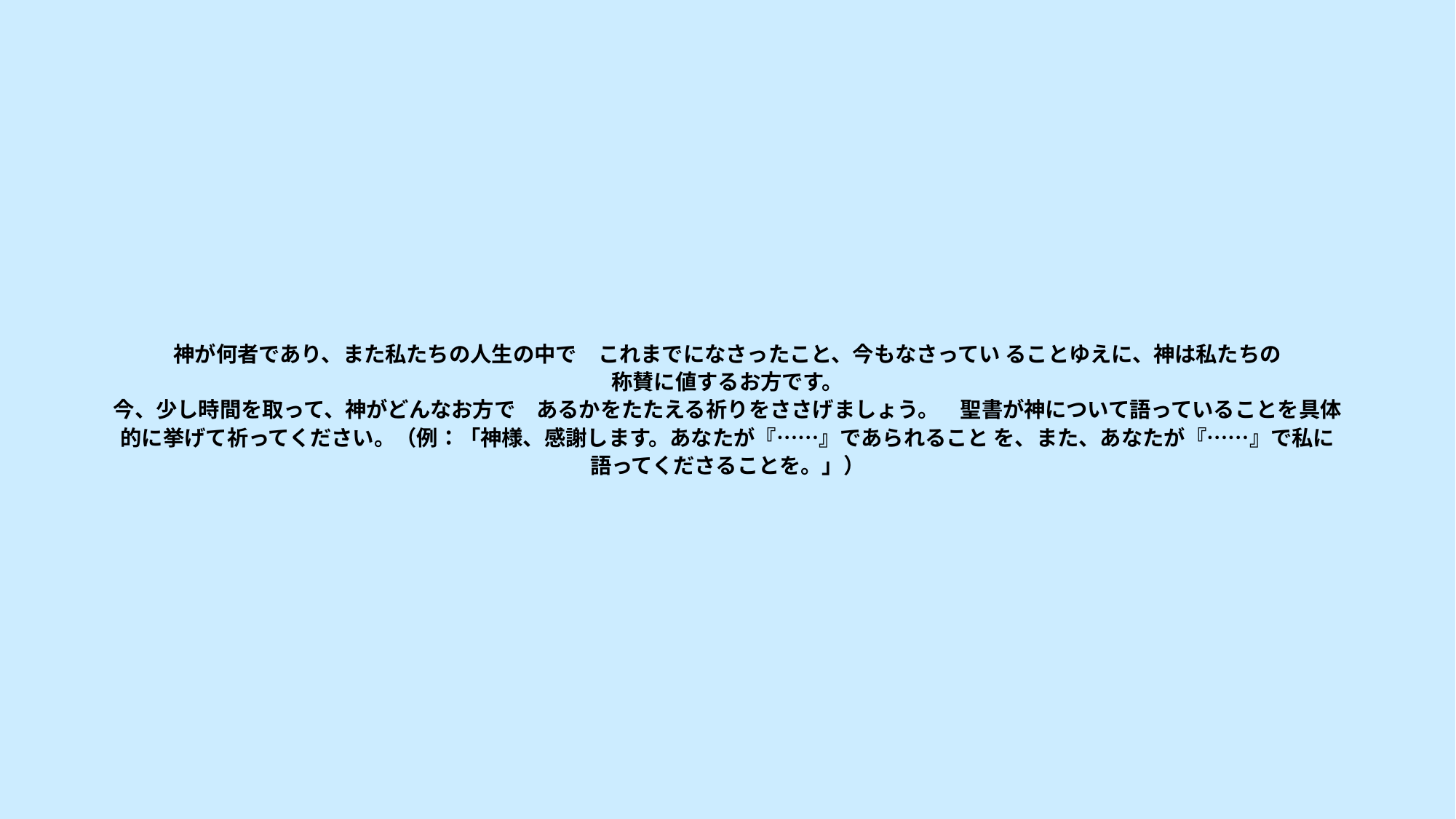

# 神が何者であり、また私たちの人生の中で　これまでになさったこと、今もなさってい ることゆえに、神は私たちの 称賛に値するお方です。 今、少し時間を取って、神がどんなお方で　あるかをたたえる祈りをささげましょう。　聖書が神について語っていることを具体的に挙げて祈ってください。（例：「神様、感謝します。あなたが『……』であられること を、また、あなたが『……』で私に語ってくださることを。」）